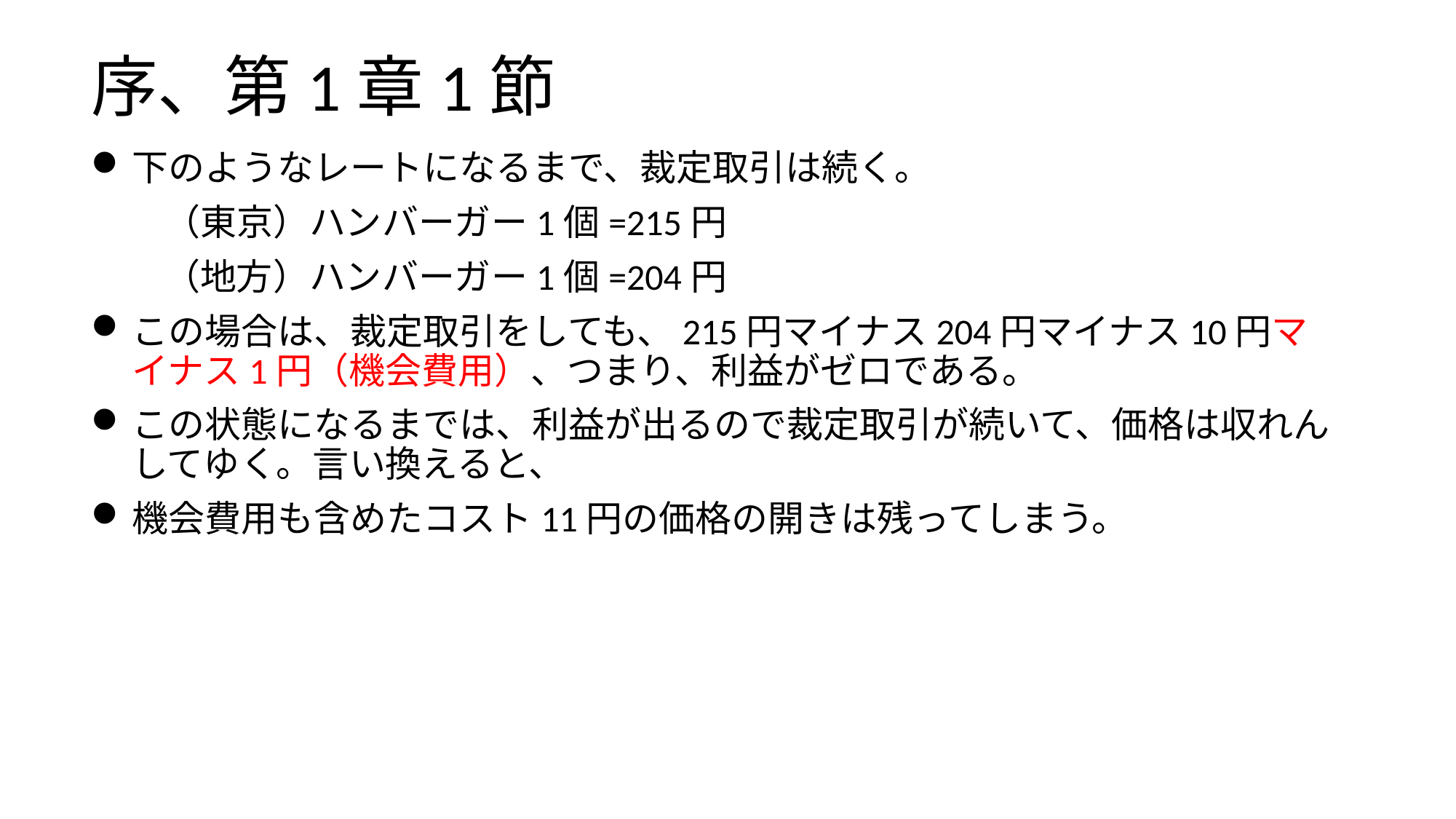

# 序、第1章1節
下のようなレートになるまで、裁定取引は続く。
　　（東京）ハンバーガー1個=215円
　　（地方）ハンバーガー1個=204円
この場合は、裁定取引をしても、215円マイナス204円マイナス10円マイナス1円（機会費用）、つまり、利益がゼロである。
この状態になるまでは、利益が出るので裁定取引が続いて、価格は収れんしてゆく。言い換えると、
機会費用も含めたコスト11円の価格の開きは残ってしまう。